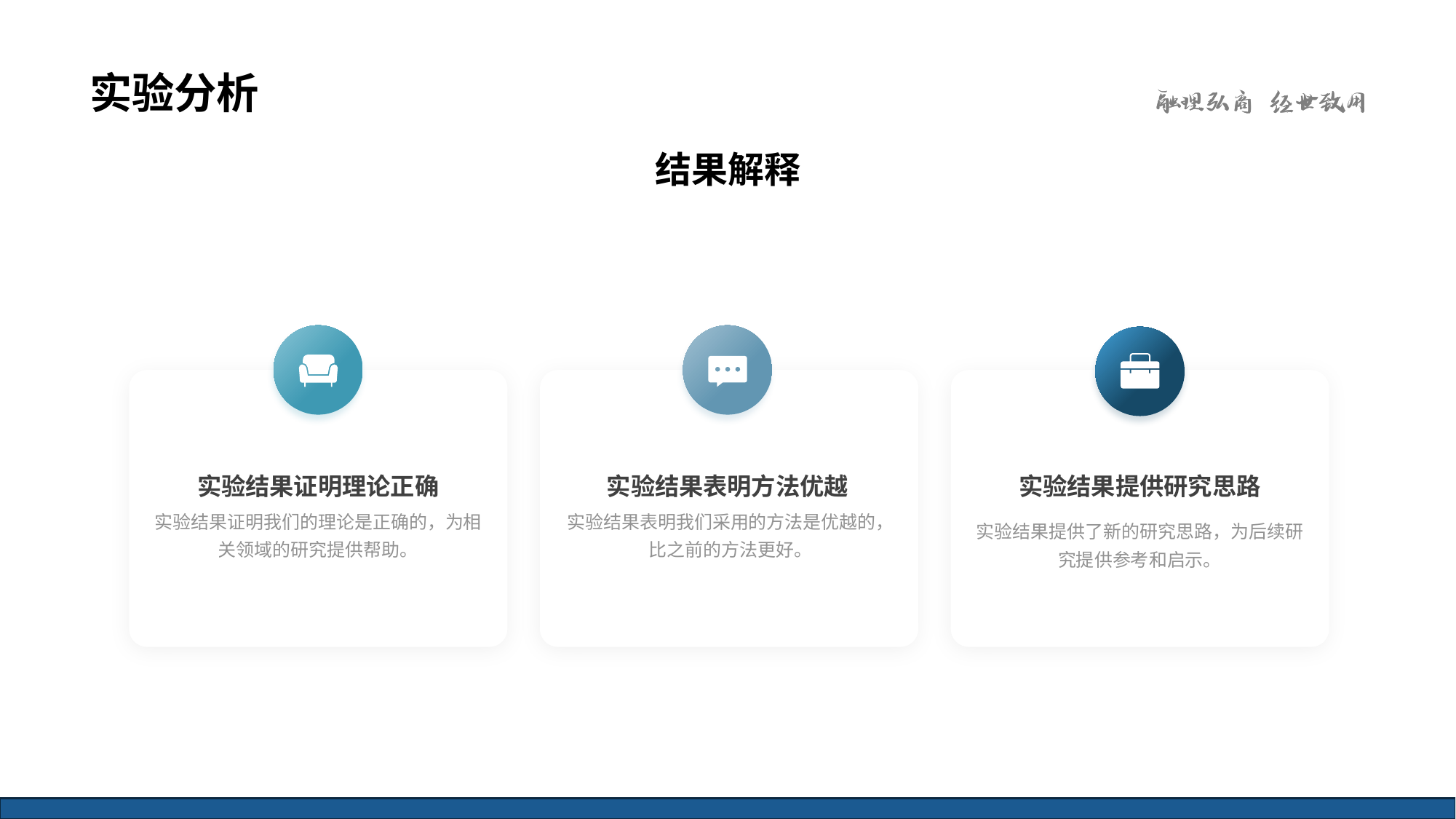

# 实验分析
结果解释

实验结果证明理论正确
实验结果提供研究思路
实验结果表明方法优越
实验结果证明我们的理论是正确的，为相关领域的研究提供帮助。
实验结果表明我们采用的方法是优越的，比之前的方法更好。
实验结果提供了新的研究思路，为后续研究提供参考和启示。